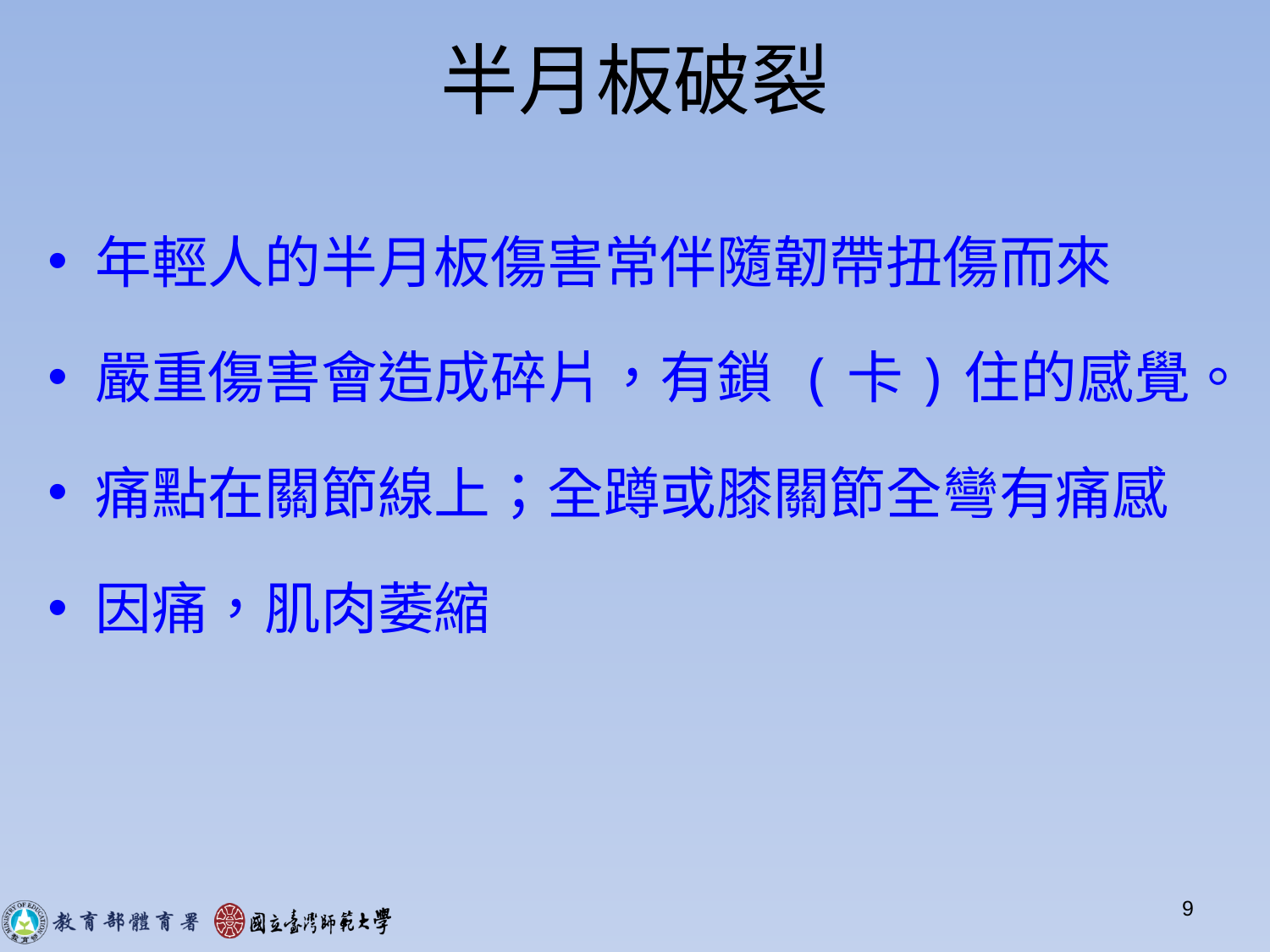

9
# 半月板破裂
年輕人的半月板傷害常伴隨韌帶扭傷而來
嚴重傷害會造成碎片，有鎖 (卡)住的感覺。
痛點在關節線上；全蹲或膝關節全彎有痛感
因痛，肌肉萎縮